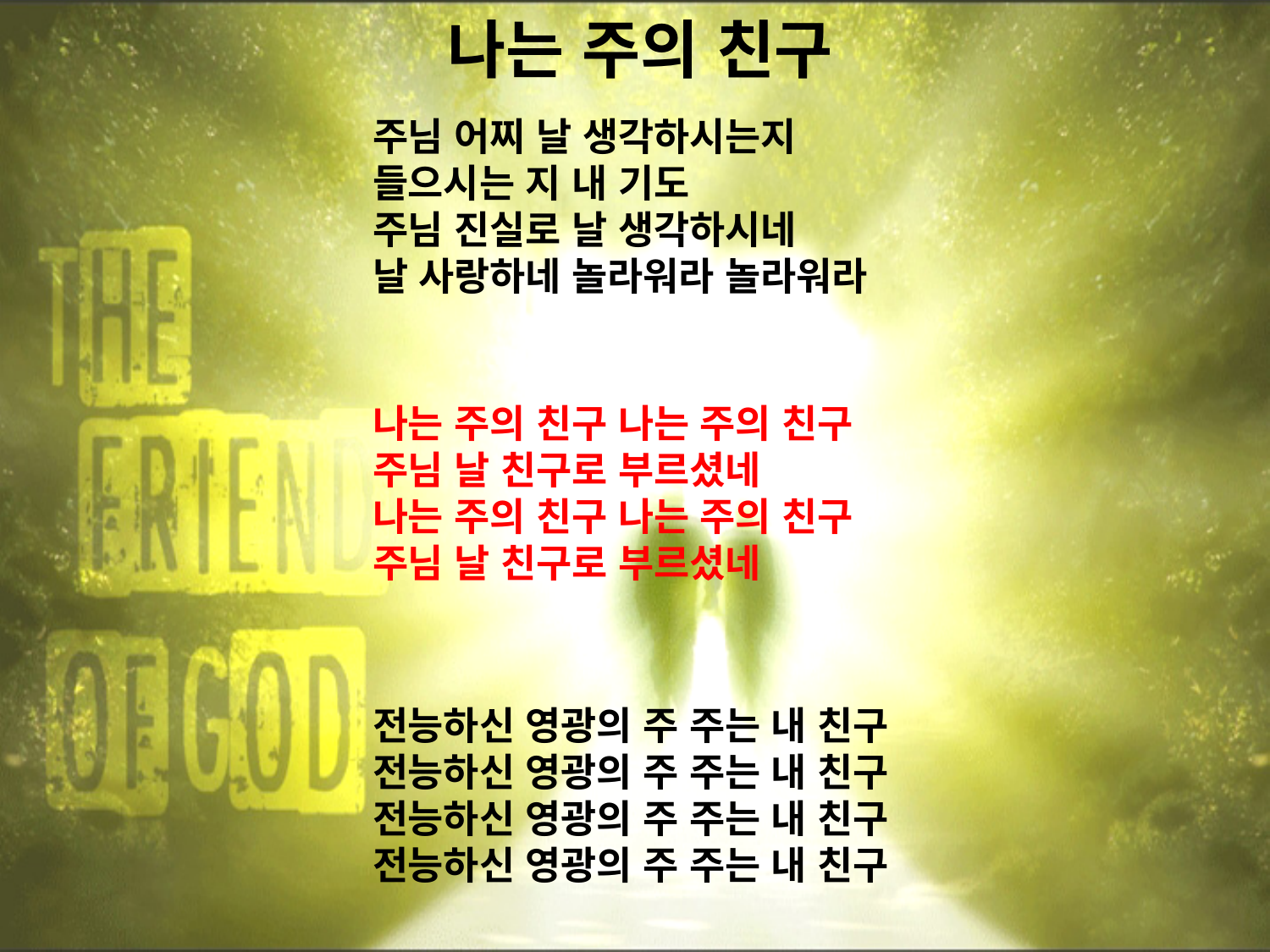

# 나는 주의 친구
주님 어찌 날 생각하시는지
들으시는 지 내 기도
주님 진실로 날 생각하시네
날 사랑하네 놀라워라 놀라워라
나는 주의 친구 나는 주의 친구
주님 날 친구로 부르셨네
나는 주의 친구 나는 주의 친구
주님 날 친구로 부르셨네

전능하신 영광의 주 주는 내 친구
전능하신 영광의 주 주는 내 친구
전능하신 영광의 주 주는 내 친구
전능하신 영광의 주 주는 내 친구